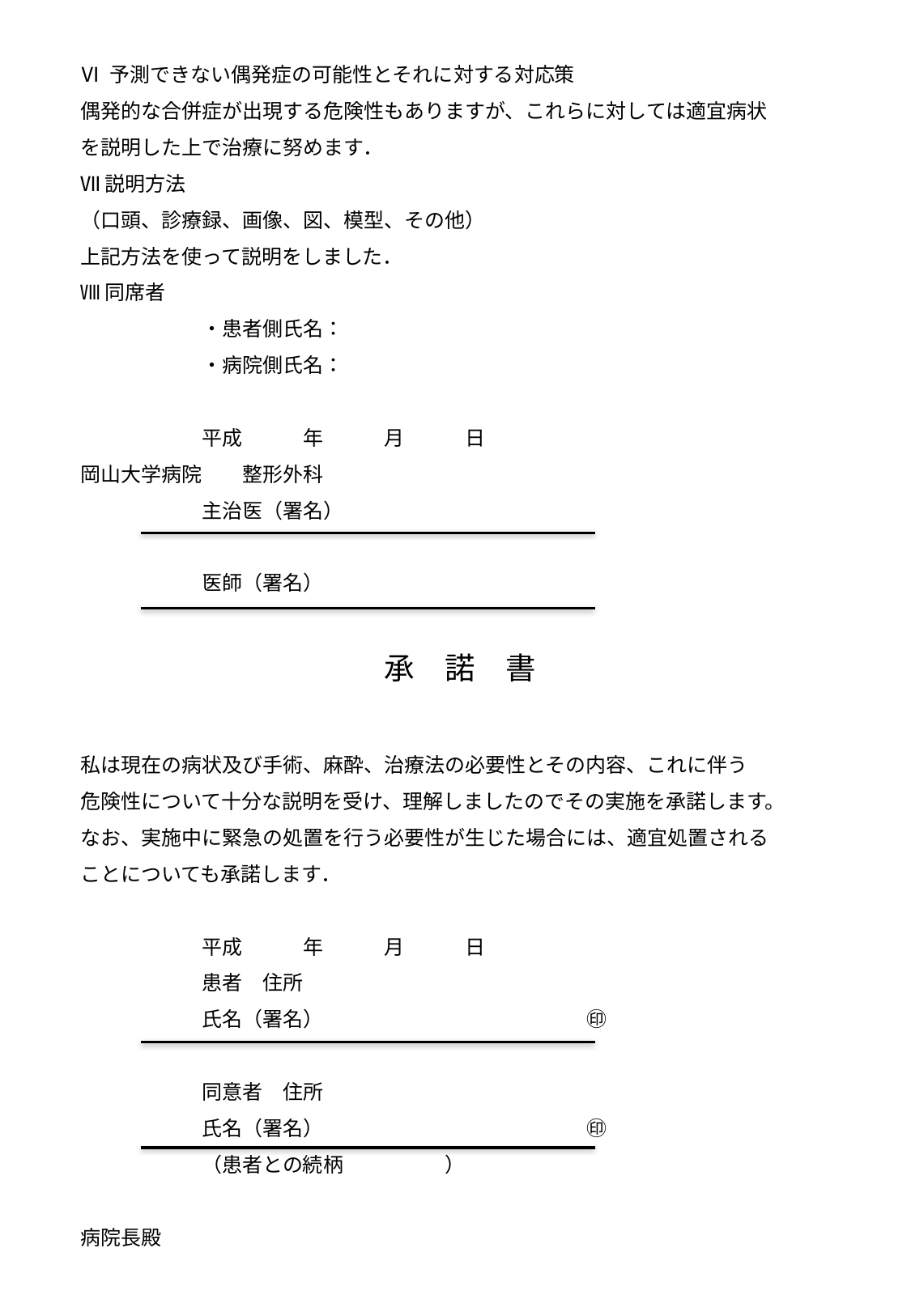

# Ⅵ 予測できない偶発症の可能性とそれに対する対応策 偶発的な合併症が出現する危険性もありますが、これらに対しては適宜病状 を説明した上で治療に努めます． Ⅶ 説明方法 （口頭、診療録、画像、図、模型、その他） 上記方法を使って説明をしました． Ⅷ 同席者 ・患者側氏名： ・病院側氏名： 平成　　　年　　　月　　　日 岡山大学病院　　整形外科 主治医（署名） 　 医師（署名） 　　　　　　　　　　　　　　　承　諾　書 私は現在の病状及び手術、麻酔、治療法の必要性とその内容、これに伴う　 危険性について十分な説明を受け、理解しましたのでその実施を承諾します。 なお、実施中に緊急の処置を行う必要性が生じた場合には、適宜処置される ことについても承諾します． 平成　　　年　　　月　　　日 患者　住所 氏名（署名）　　　　　　　　　　　　　㊞ 同意者　住所 氏名（署名）　　　　　　　　　　　　　㊞ （患者との続柄　　　　　） 病院長殿